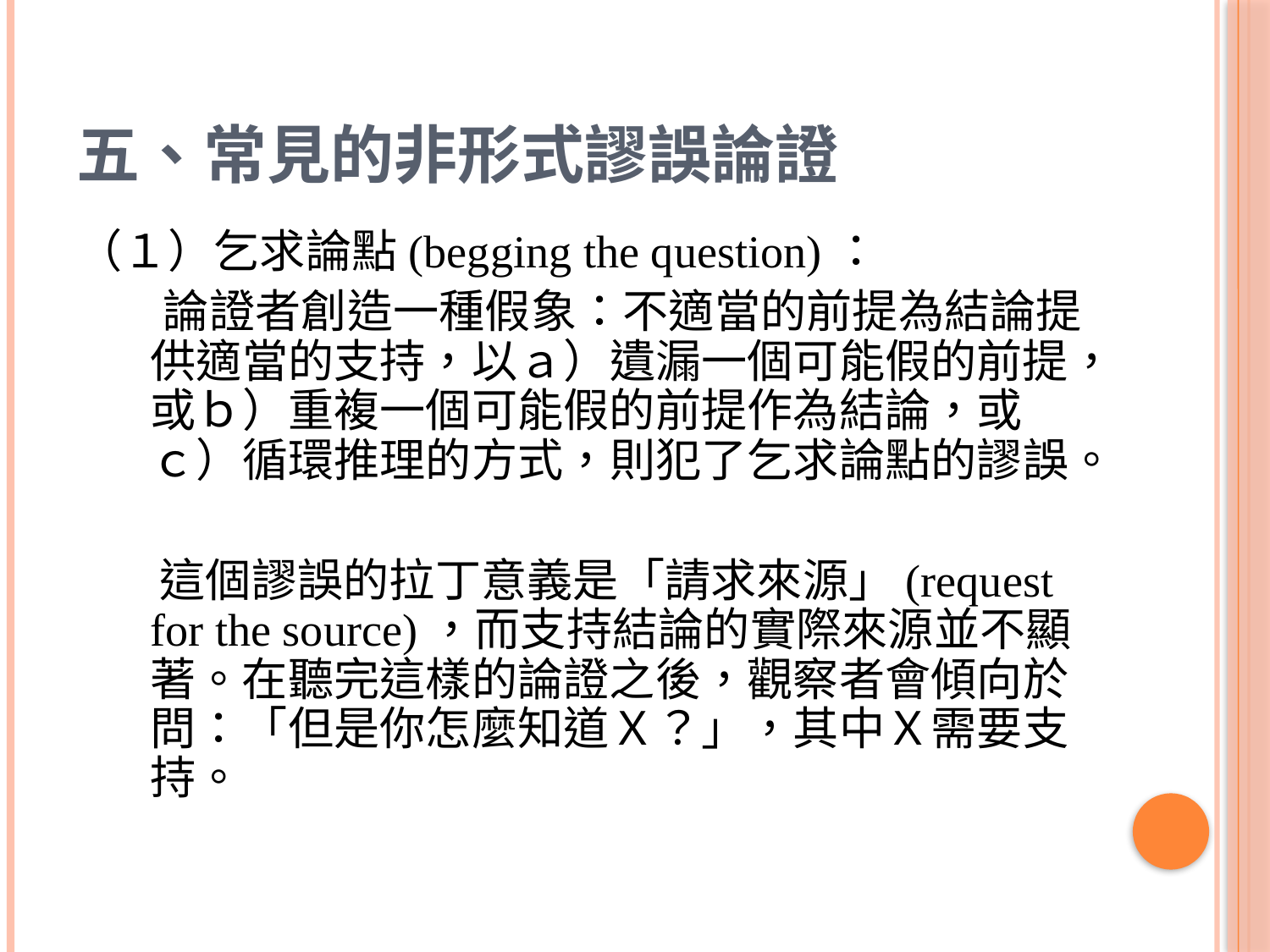

# 五、常見的非形式謬誤論證
（１）乞求論點(begging the question)：
　    論證者創造一種假象：不適當的前提為結論提供適當的支持，以ａ）遺漏一個可能假的前提，或ｂ）重複一個可能假的前提作為結論，或ｃ）循環推理的方式，則犯了乞求論點的謬誤。

       這個謬誤的拉丁意義是「請求來源」(request for the source)，而支持結論的實際來源並不顯著。在聽完這樣的論證之後，觀察者會傾向於問：「但是你怎麼知道Ｘ？」，其中Ｘ需要支持。